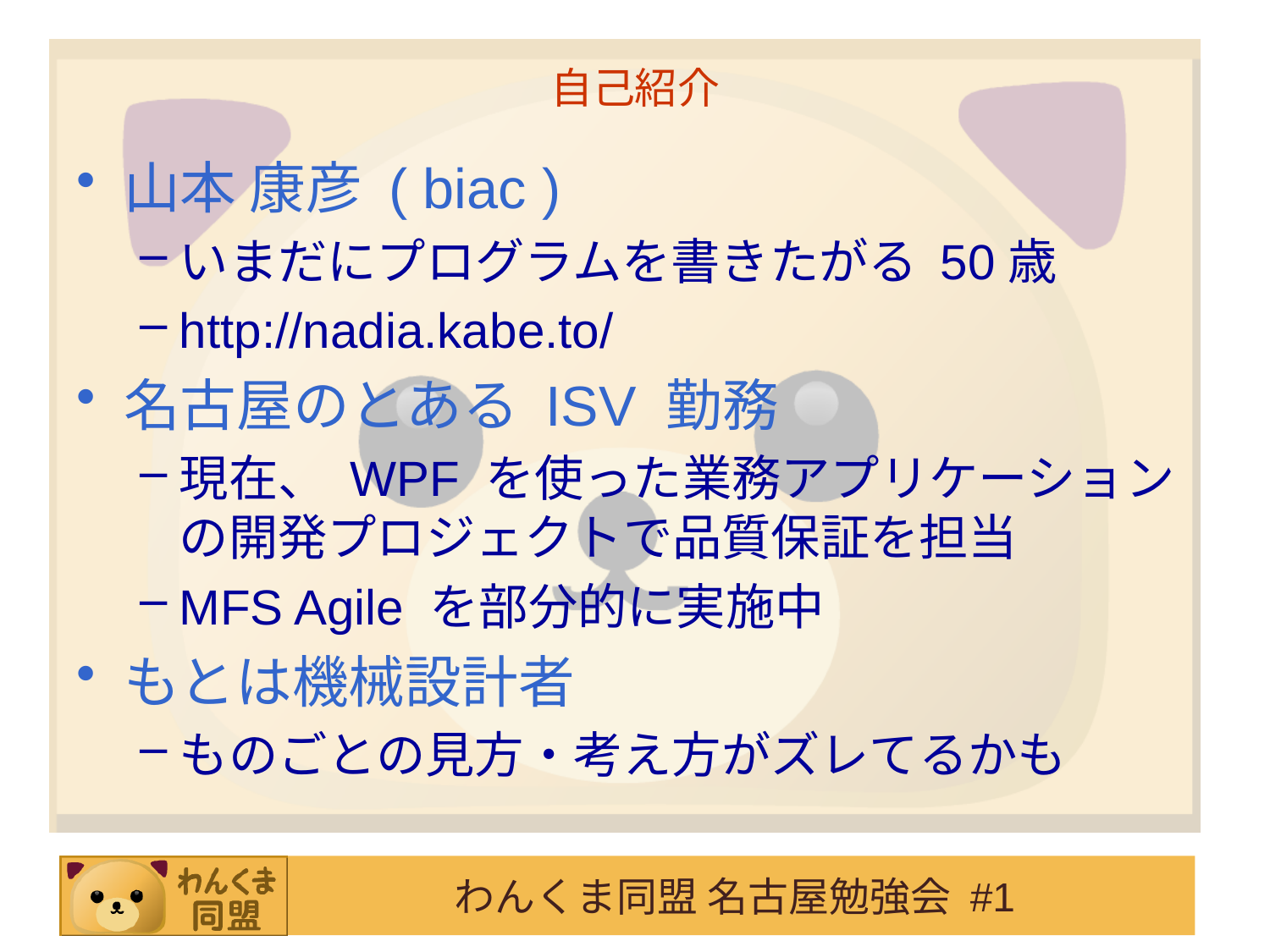

# 自己紹介
山本 康彦 ( biac )
いまだにプログラムを書きたがる 50歳
http://nadia.kabe.to/
名古屋のとある ISV 勤務
現在、 WPF を使った業務アプリケーションの開発プロジェクトで品質保証を担当
MFS Agile を部分的に実施中
もとは機械設計者
ものごとの見方・考え方がズレてるかも